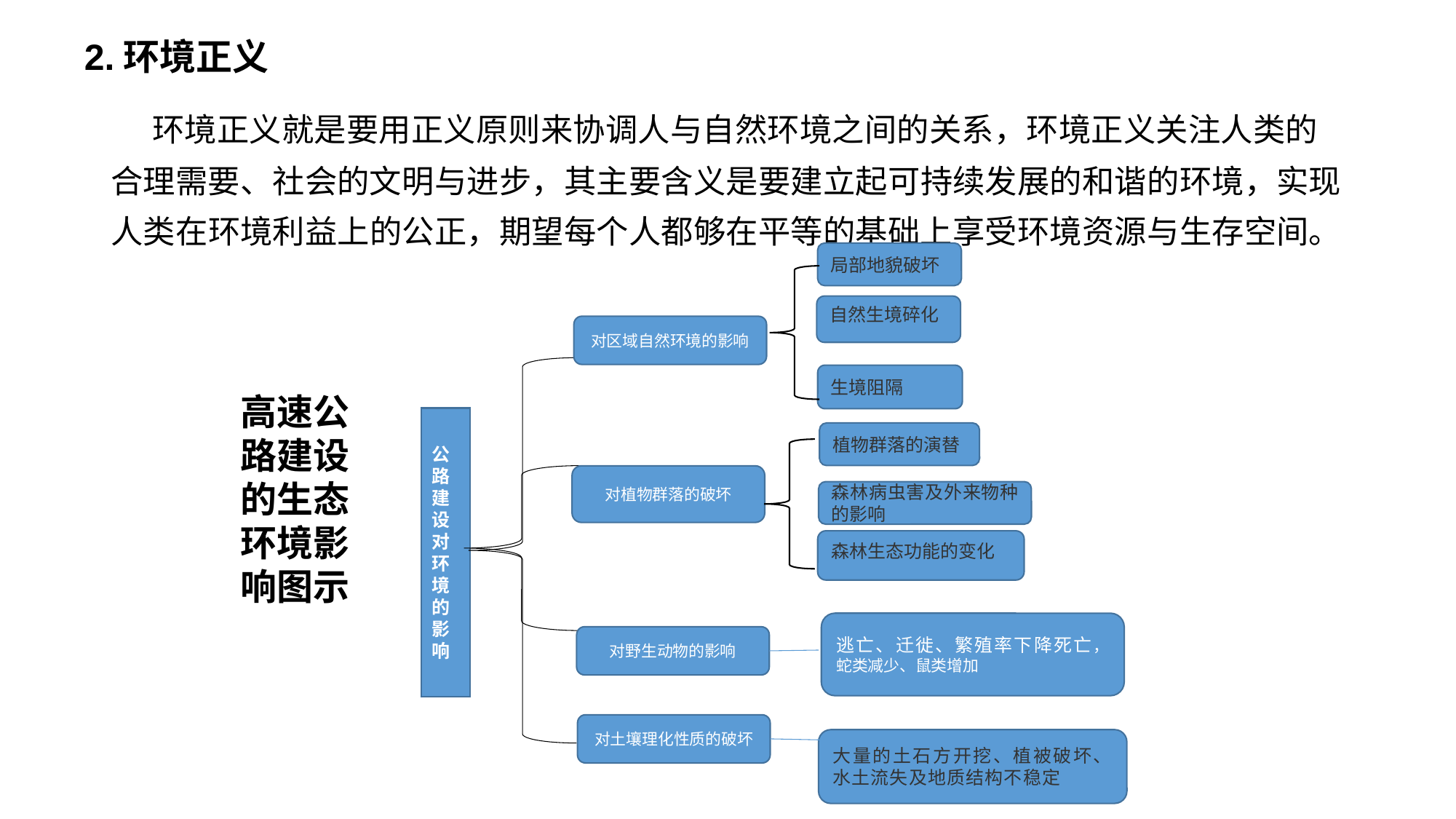

# 2.环境正义
    环境正义就是要用正义原则来协调人与自然环境之间的关系，环境正义关注人类的合理需要、社会的文明与进步，其主要含义是要建立起可持续发展的和谐的环境，实现人类在环境利益上的公正，期望每个人都够在平等的基础上享受环境资源与生存空间。
局部地貌破坏

自然生境碎化

对区域自然环境的影响

生境阻隔
公路建设对环境的影响
植物群落的演替

对植物群落的破坏
森林病虫害及外来物种的影响
森林生态功能的变化

逃亡、迁徙、繁殖率下降死亡，蛇类减少、鼠类增加
对野生动物的影响
对土壤理化性质的破坏
大量的土石方开挖、植被破坏、水土流失及地质结构不稳定
高速公路建设的生态环境影响图示